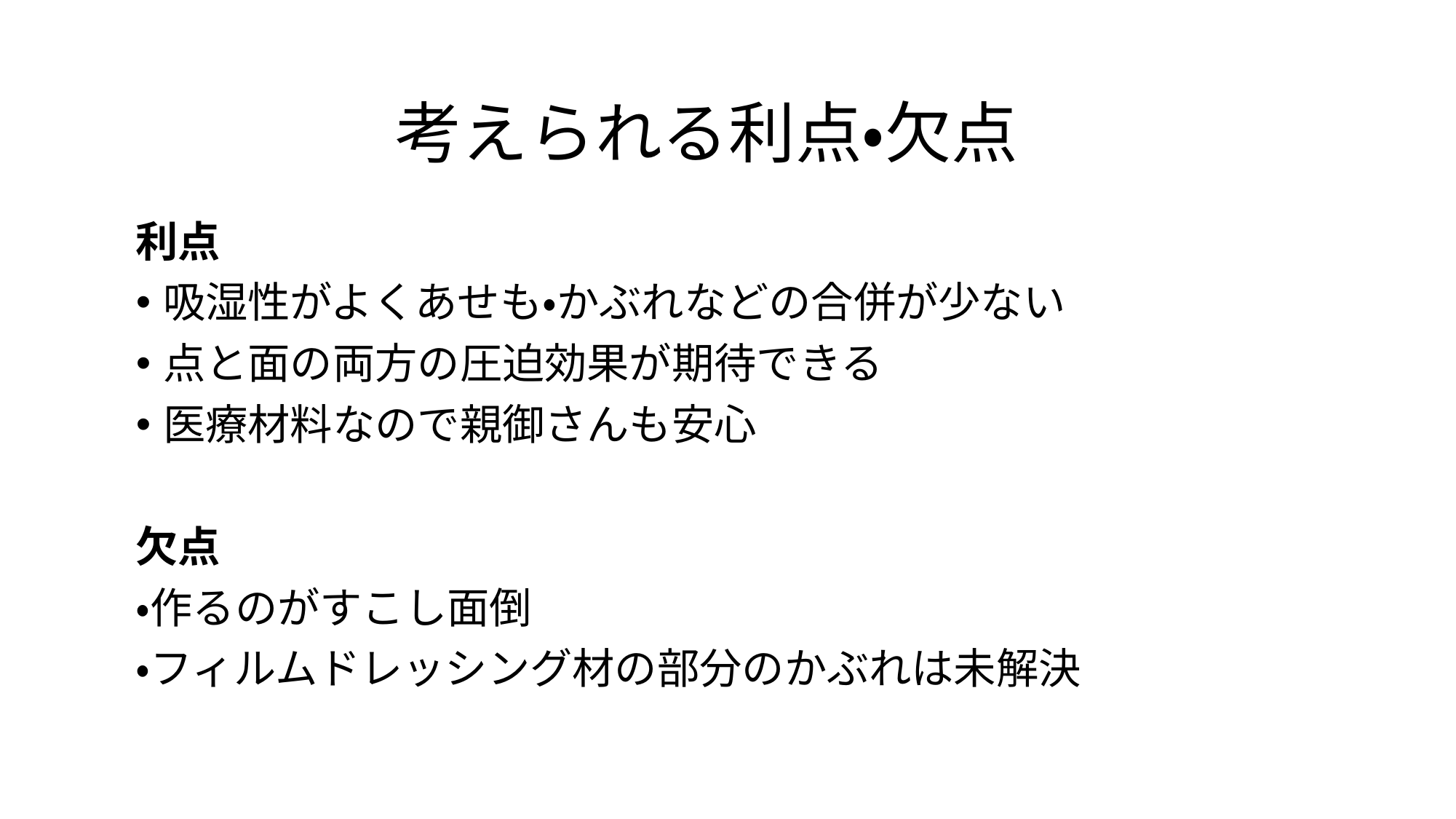

# 考えられる利点・欠点
利点
吸湿性がよくあせも・かぶれなどの合併が少ない
点と面の両方の圧迫効果が期待できる
医療材料なので親御さんも安心

欠点
・作るのがすこし面倒
・フィルムドレッシング材の部分のかぶれは未解決